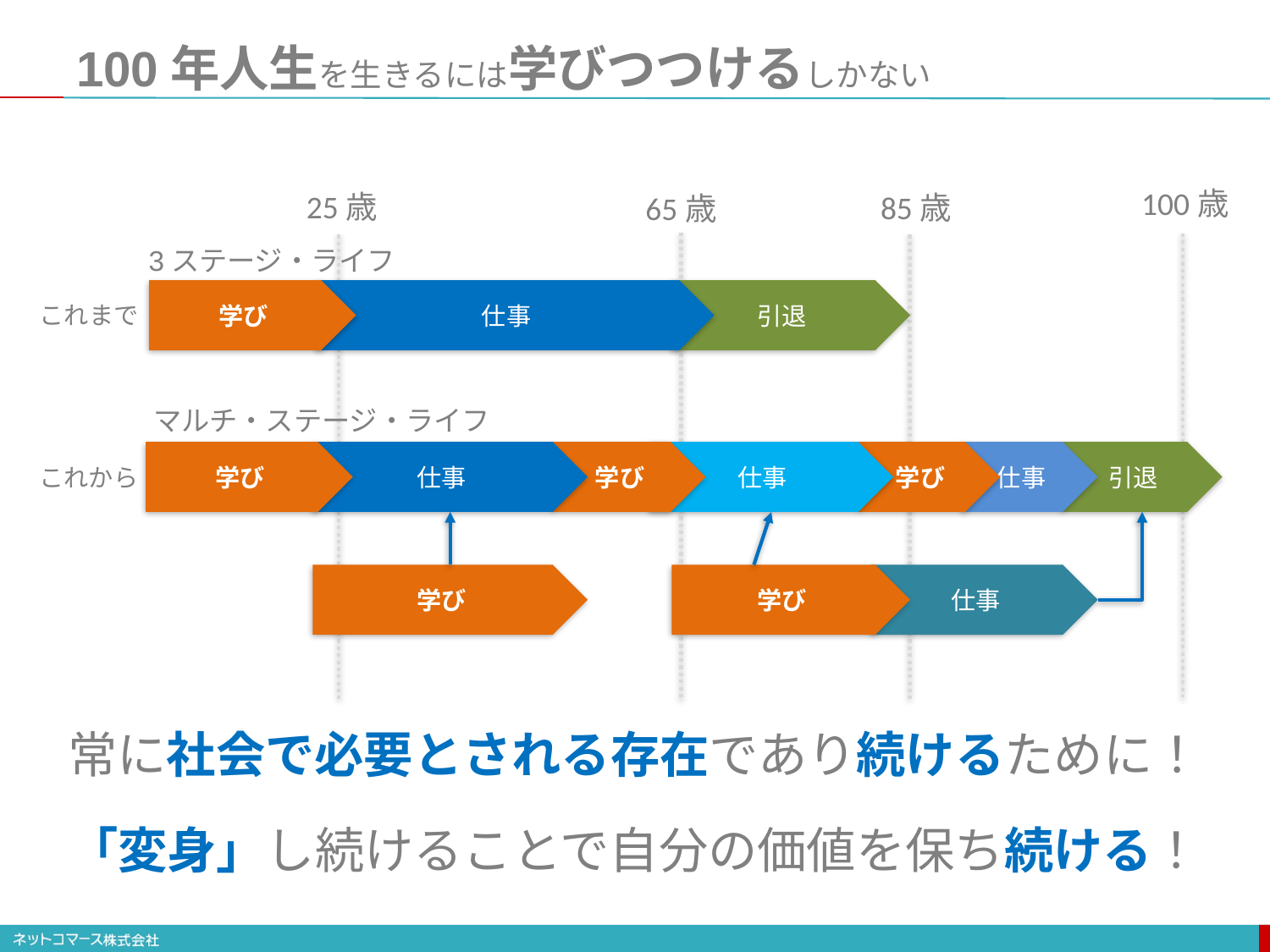

# 100年人生を生きるには学びつつけるしかない
100歳
25歳
85歳
65歳
3ステージ・ライフ
学び
引退
仕事
これまで
マルチ・ステージ・ライフ
学び
学び
仕事
学び
仕事
引退
仕事
これから
学び
学び
仕事
常に社会で必要とされる存在であり続けるために！
「変身」し続けることで自分の価値を保ち続ける！
69